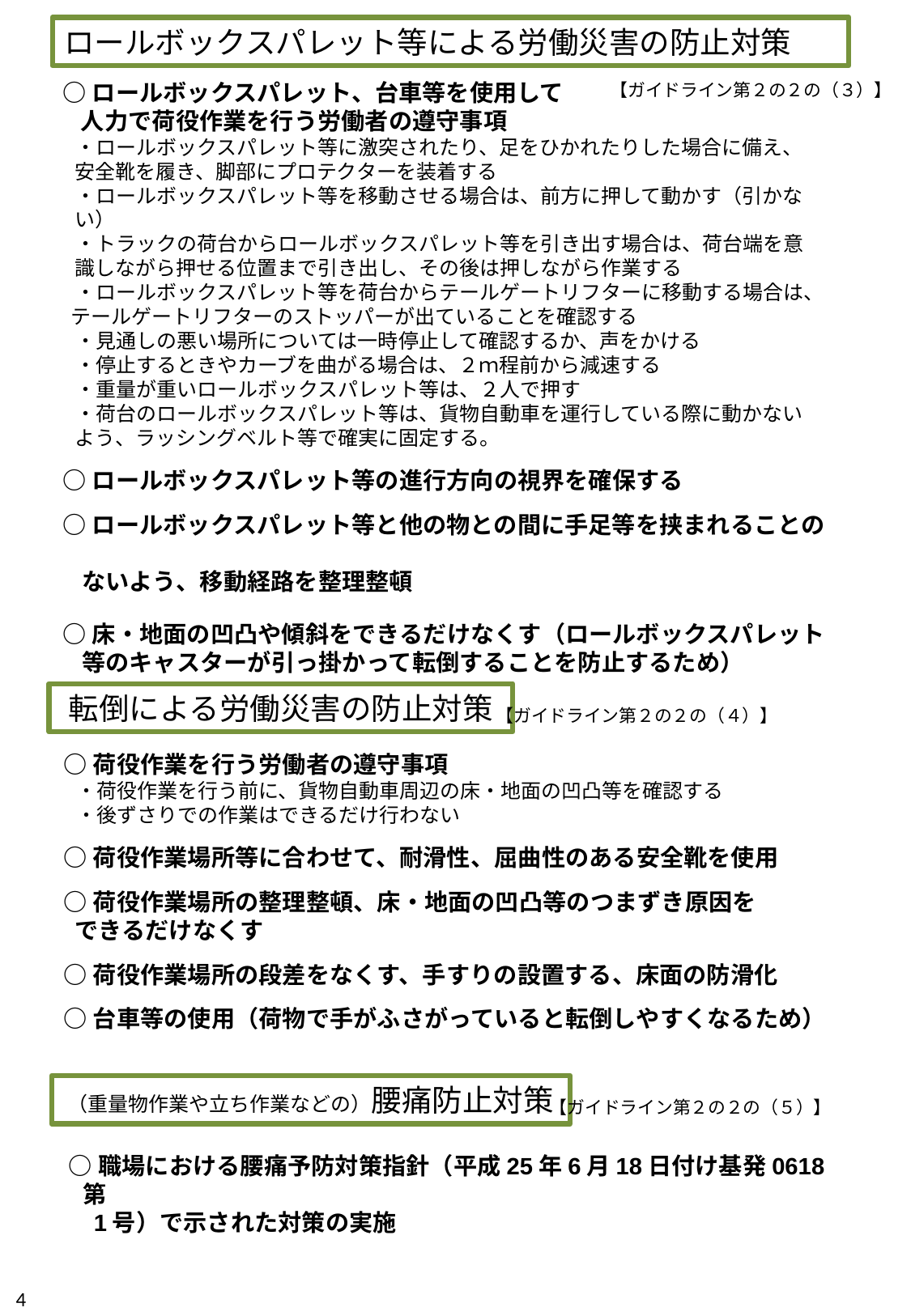

ロールボックスパレット等による労働災害の防止対策
 ○ロールボックスパレット、台車等を使用して
　人力で荷役作業を行う労働者の遵守事項
   ・ロールボックスパレット等に激突されたり、足をひかれたりした場合に備え、
    安全靴を履き、脚部にプロテクターを装着する
   ・ロールボックスパレット等を移動させる場合は、前方に押して動かす（引かな
    い）
   ・トラックの荷台からロールボックスパレット等を引き出す場合は、荷台端を意
    識しながら押せる位置まで引き出し、その後は押しながら作業する
   ・ロールボックスパレット等を荷台からテールゲートリフターに移動する場合は、
   テールゲートリフターのストッパーが出ていることを確認する
   ・見通しの悪い場所については一時停止して確認するか、声をかける
   ・停止するときやカーブを曲がる場合は、２ｍ程前から減速する
   ・重量が重いロールボックスパレット等は、２人で押す
   ・荷台のロールボックスパレット等は、貨物自動車を運行している際に動かない
    よう、ラッシングベルト等で確実に固定する。

 ○ロールボックスパレット等の進行方向の視界を確保する

 ○ロールボックスパレット等と他の物との間に手足等を挟まれることの
 ないよう、移動経路を整理整頓

 ○床・地面の凹凸や傾斜をできるだけなくす（ロールボックスパレット
 等のキャスターが引っ掛かって転倒することを防止するため）

【ガイドライン第２の２の（３）】
転倒による労働災害の防止対策
【ガイドライン第２の２の（４）】
 ○荷役作業を行う労働者の遵守事項
   ・荷役作業を行う前に、貨物自動車周辺の床・地面の凹凸等を確認する
   ・後ずさりでの作業はできるだけ行わない

 ○荷役作業場所等に合わせて、耐滑性、屈曲性のある安全靴を使用

 ○荷役作業場所の整理整頓、床・地面の凹凸等のつまずき原因を
  できるだけなくす

 ○荷役作業場所の段差をなくす、手すりの設置する、床面の防滑化

 ○台車等の使用（荷物で手がふさがっていると転倒しやすくなるため）
（重量物作業や立ち作業などの）腰痛防止対策
【ガイドライン第２の２の（５）】
 ○職場における腰痛予防対策指針（平成25年6月18日付け基発0618第
 1号）で示された対策の実施

4